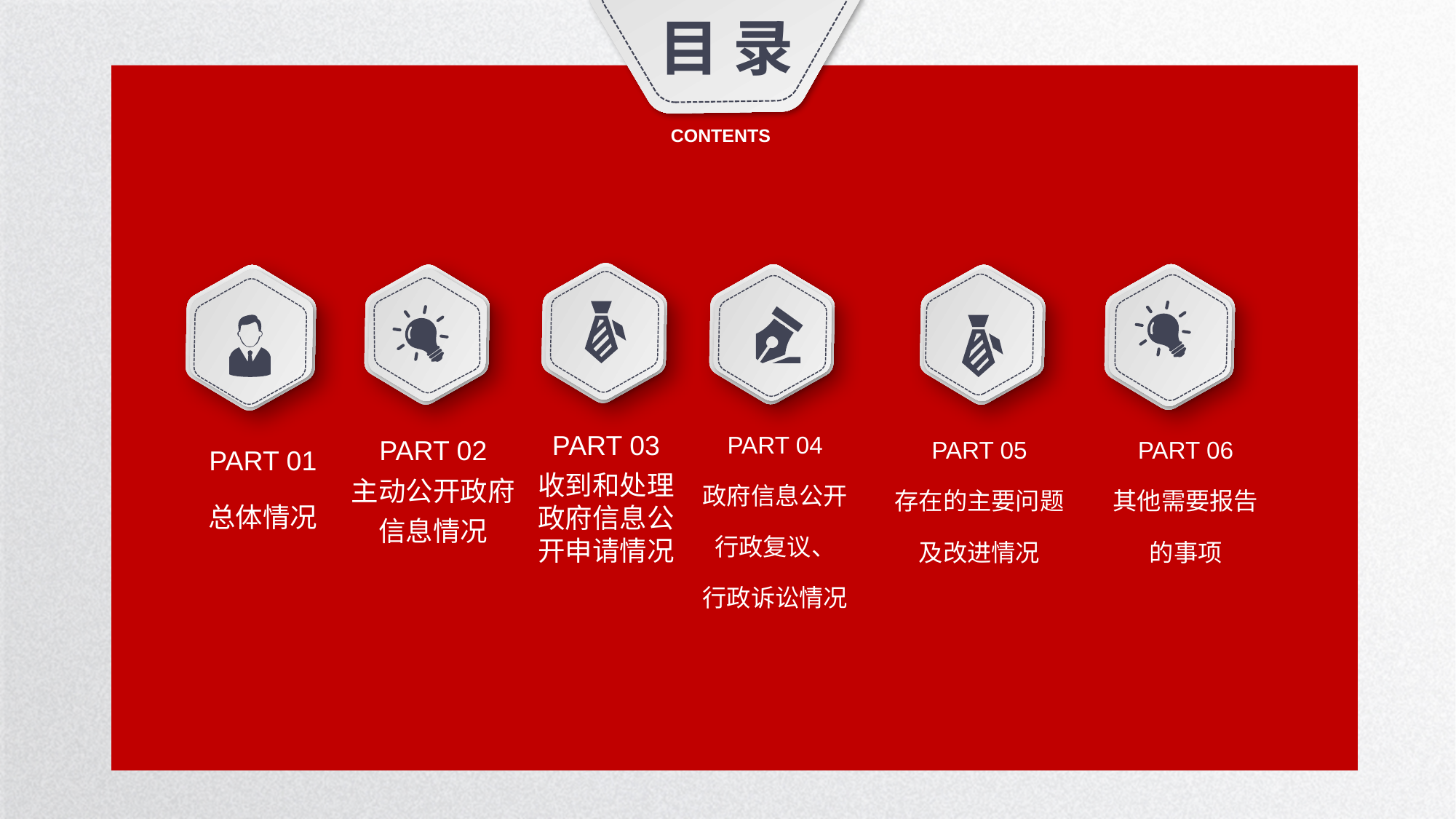

目 录

CONTENTS

PART 03
收到和处理政府信息公开申请情况
PART 04
政府信息公开
行政复议、
行政诉讼情况
PART 02
主动公开政府
信息情况
PART 05
存在的主要问题
及改进情况
PART 06
其他需要报告
的事项
PART 01
总体情况
延时符